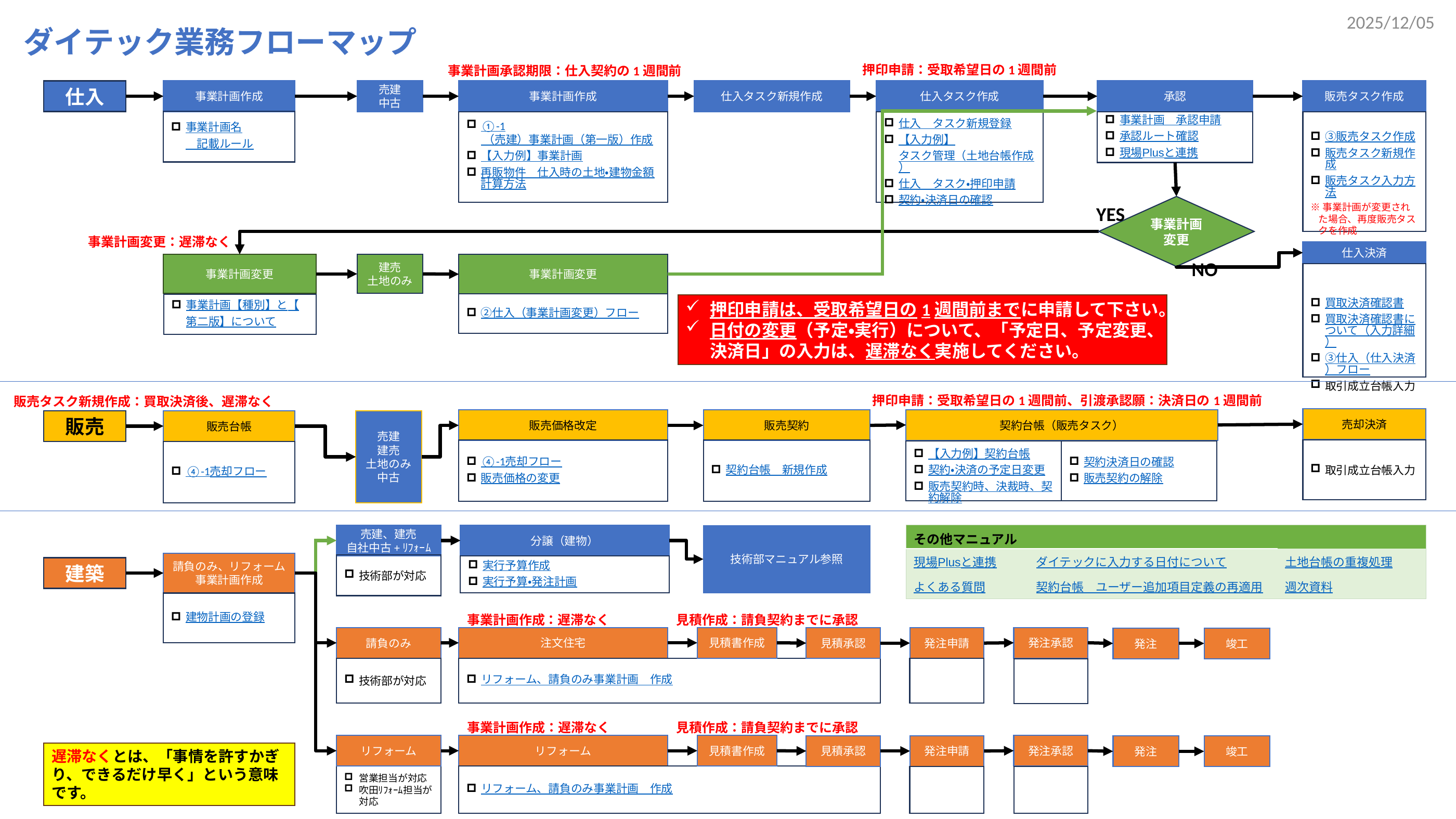

2025/12/05
ダイテック業務フローマップ
押印申請：受取希望日の1週間前
事業計画承認期限：仕入契約の1週間前
仕入
事業計画作成
売建
中古
事業計画作成
仕入タスク新規作成
仕入タスク作成
承認
販売タスク作成
事業計画名
　記載ルール
①-1 （売建）事業計画（第一版）作成
【入力例】事業計画
再販物件　仕入時の土地・建物金額計算方法

仕入　タスク新規登録
【入力例】タスク管理（土地台帳作成）
仕入　タスク・押印申請
契約・決済日の確認
事業計画　承認申請
承認ルート確認
現場Plusと連携
③販売タスク作成
販売タスク新規作成
販売タスク入力方法
※事業計画が変更された場合、再度販売タスクを作成
事業計画変更
YES
NO
事業計画変更：遅滞なく
仕入決済
事業計画変更
事業計画変更
建売
土地のみ

買取決済確認書
買取決済確認書について（入力詳細）
③仕入（仕入決済）フロー
取引成立台帳入力
②仕入（事業計画変更）フロー
事業計画【種別】と【第二版】について
押印申請は、受取希望日の1週間前までに申請して下さい。
日付の変更（予定・実行）について、「予定日、予定変更、決済日」の入力は、遅滞なく実施してください。
押印申請：受取希望日の1週間前、引渡承認願：決済日の1週間前
販売タスク新規作成：買取決済後、遅滞なく
売却決済
契約台帳（販売タスク）
販売価格改定
販売契約
販売
販売台帳
売建
建売
土地のみ
中古
取引成立台帳入力
④-1売却フロー
販売価格の変更
契約台帳　新規作成
契約決済日の確認
販売契約の解除
【入力例】契約台帳
契約・決済の予定日変更
販売契約時、決裁時、契約解除
④-1売却フロー
売建、建売
自社中古+ﾘﾌｫｰﾑ
| その他マニュアル |  |  |
| --- | --- | --- |
| 現場Plusと連携 | ダイテックに入力する日付について | 土地台帳の重複処理 |
| よくある質問 | 契約台帳　ユーザー追加項目定義の再適用 | 週次資料 |
分譲（建物）
技術部マニュアル参照
請負のみ、リフォーム
事業計画作成
技術部が対応
実行予算作成
実行予算・発注計画
建築
建物計画の登録
事業計画作成：遅滞なく
見積作成：請負契約までに承認
発注承認
注文住宅
見積書作成
請負のみ
見積承認
発注申請
発注
竣工
リフォーム、請負のみ事業計画　作成
技術部が対応

事業計画作成：遅滞なく
見積作成：請負契約までに承認
リフォーム
発注承認
リフォーム
見積書作成
見積承認
発注申請
発注
竣工
遅滞なくとは、「事情を許すかぎり、できるだけ早く」という意味です。
営業担当が対応
吹田ﾘﾌｫｰﾑ担当が対応
リフォーム、請負のみ事業計画　作成